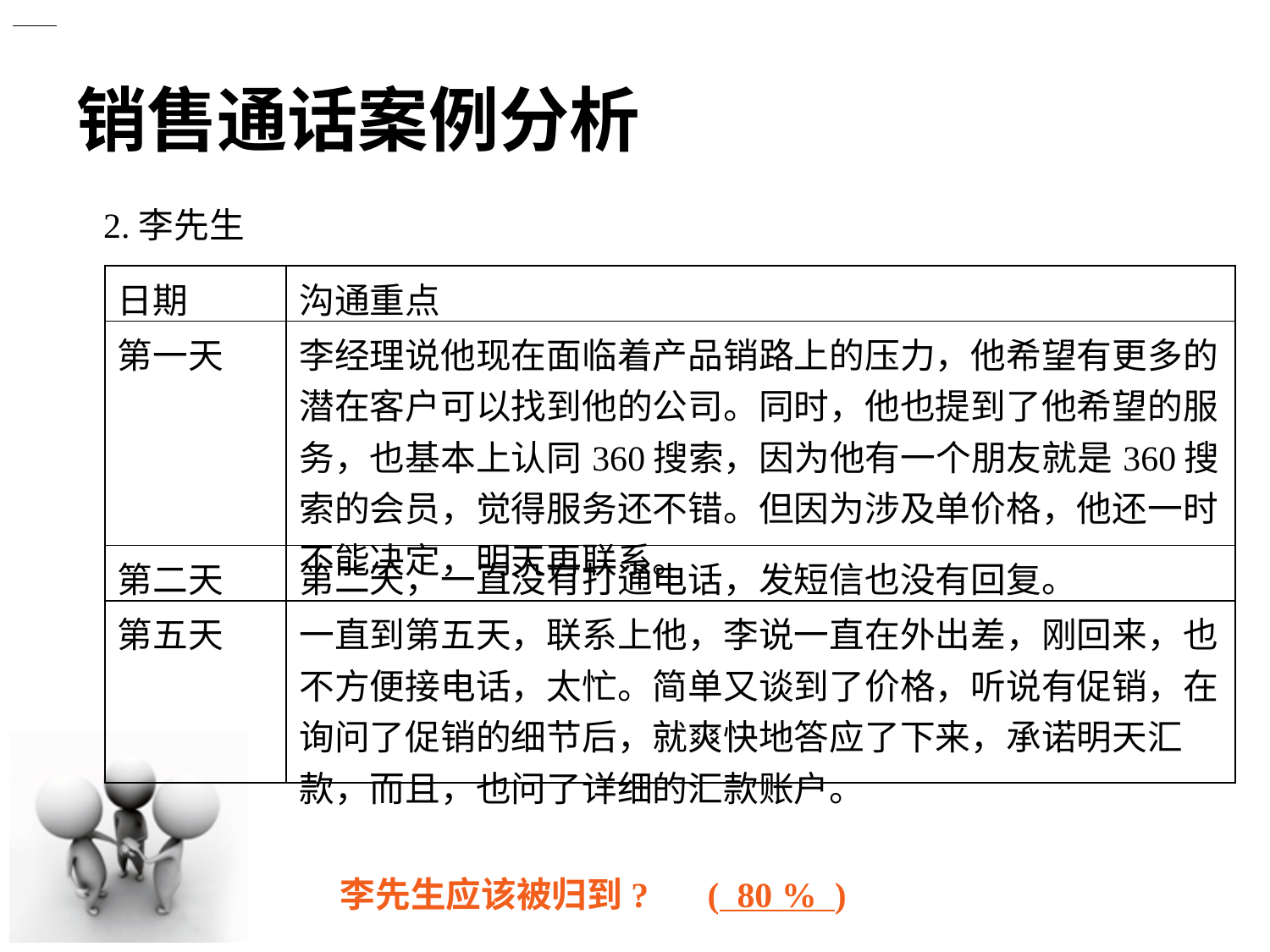

销售通话案例分析

2.李先生
| 日期 | 沟通重点 |
| --- | --- |
| 第一天 | 李经理说他现在面临着产品销路上的压力，他希望有更多的潜在客户可以找到他的公司。同时，他也提到了他希望的服务，也基本上认同360搜索，因为他有一个朋友就是360搜索的会员，觉得服务还不错。但因为涉及单价格，他还一时不能决定，明天再联系。 |
| 第二天 | 第二天，一直没有打通电话，发短信也没有回复。 |
| 第五天 | 一直到第五天，联系上他，李说一直在外出差，刚回来，也不方便接电话，太忙。简单又谈到了价格，听说有促销，在询问了促销的细节后，就爽快地答应了下来，承诺明天汇款，而且，也问了详细的汇款账户。 |
李先生应该被归到?
(  80 %  )